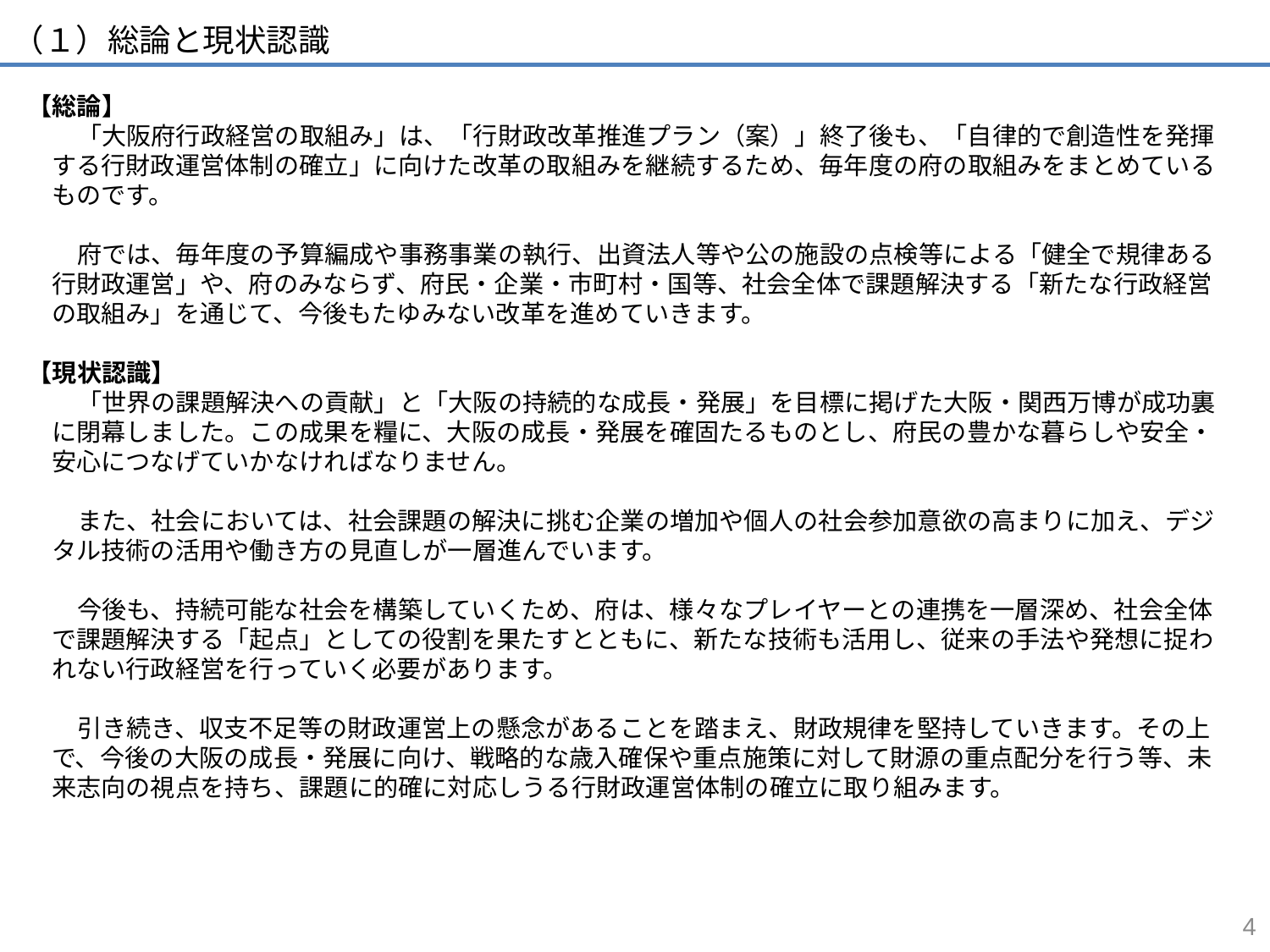

（１）総論と現状認識
【総論】
　　「大阪府行政経営の取組み」は、「行財政改革推進プラン（案）」終了後も、「自律的で創造性を発揮する行財政運営体制の確立」に向けた改革の取組みを継続するため、毎年度の府の取組みをまとめているものです。

　　府では、毎年度の予算編成や事務事業の執行、出資法人等や公の施設の点検等による「健全で規律ある行財政運営」や、府のみならず、府民・企業・市町村・国等、社会全体で課題解決する「新たな行政経営の取組み」を通じて、今後もたゆみない改革を進めていきます。

【現状認識】
　　「世界の課題解決への貢献」と「大阪の持続的な成長・発展」を目標に掲げた大阪・関西万博が成功裏に閉幕しました。この成果を糧に、大阪の成長・発展を確固たるものとし、府民の豊かな暮らしや安全・安心につなげていかなければなりません。

　　また、社会においては、社会課題の解決に挑む企業の増加や個人の社会参加意欲の高まりに加え、デジタル技術の活用や働き方の見直しが一層進んでいます。

　　今後も、持続可能な社会を構築していくため、府は、様々なプレイヤーとの連携を一層深め、社会全体で課題解決する「起点」としての役割を果たすとともに、新たな技術も活用し、従来の手法や発想に捉われない行政経営を行っていく必要があります。

　　引き続き、収支不足等の財政運営上の懸念があることを踏まえ、財政規律を堅持していきます。その上で、今後の大阪の成長・発展に向け、戦略的な歳入確保や重点施策に対して財源の重点配分を行う等、未来志向の視点を持ち、課題に的確に対応しうる行財政運営体制の確立に取り組みます。
4